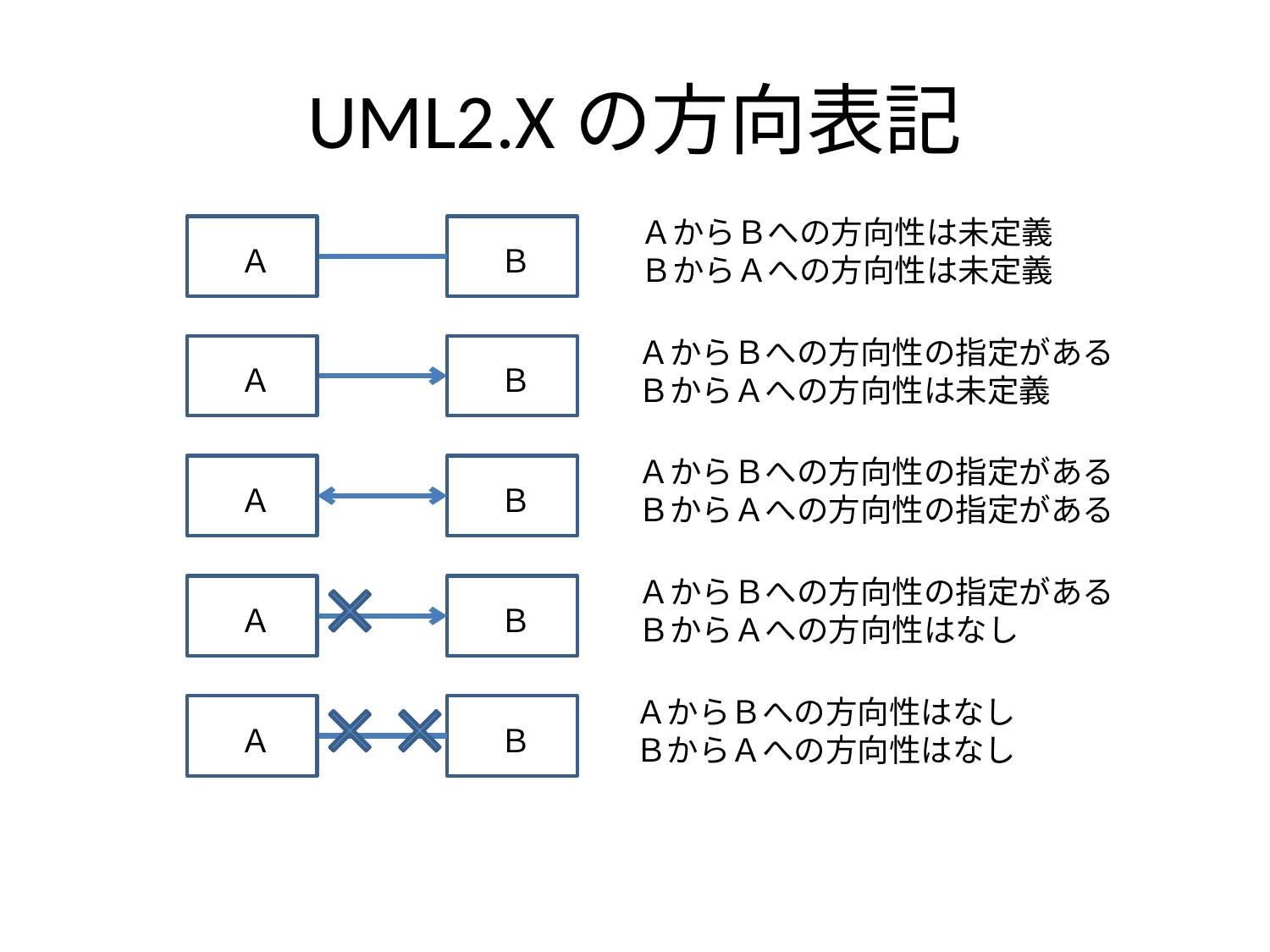

# UML2.Xの方向表記
ＡからＢへの方向性は未定義
ＢからＡへの方向性は未定義

Ａ
Ｂ
ＡからＢへの方向性の指定がある
ＢからＡへの方向性は未定義

Ａ
Ｂ
ＡからＢへの方向性の指定がある
ＢからＡへの方向性の指定がある

Ａ
Ｂ
ＡからＢへの方向性の指定がある
ＢからＡへの方向性はなし

Ａ
Ｂ
ＡからＢへの方向性はなし
ＢからＡへの方向性はなし

Ａ
Ｂ